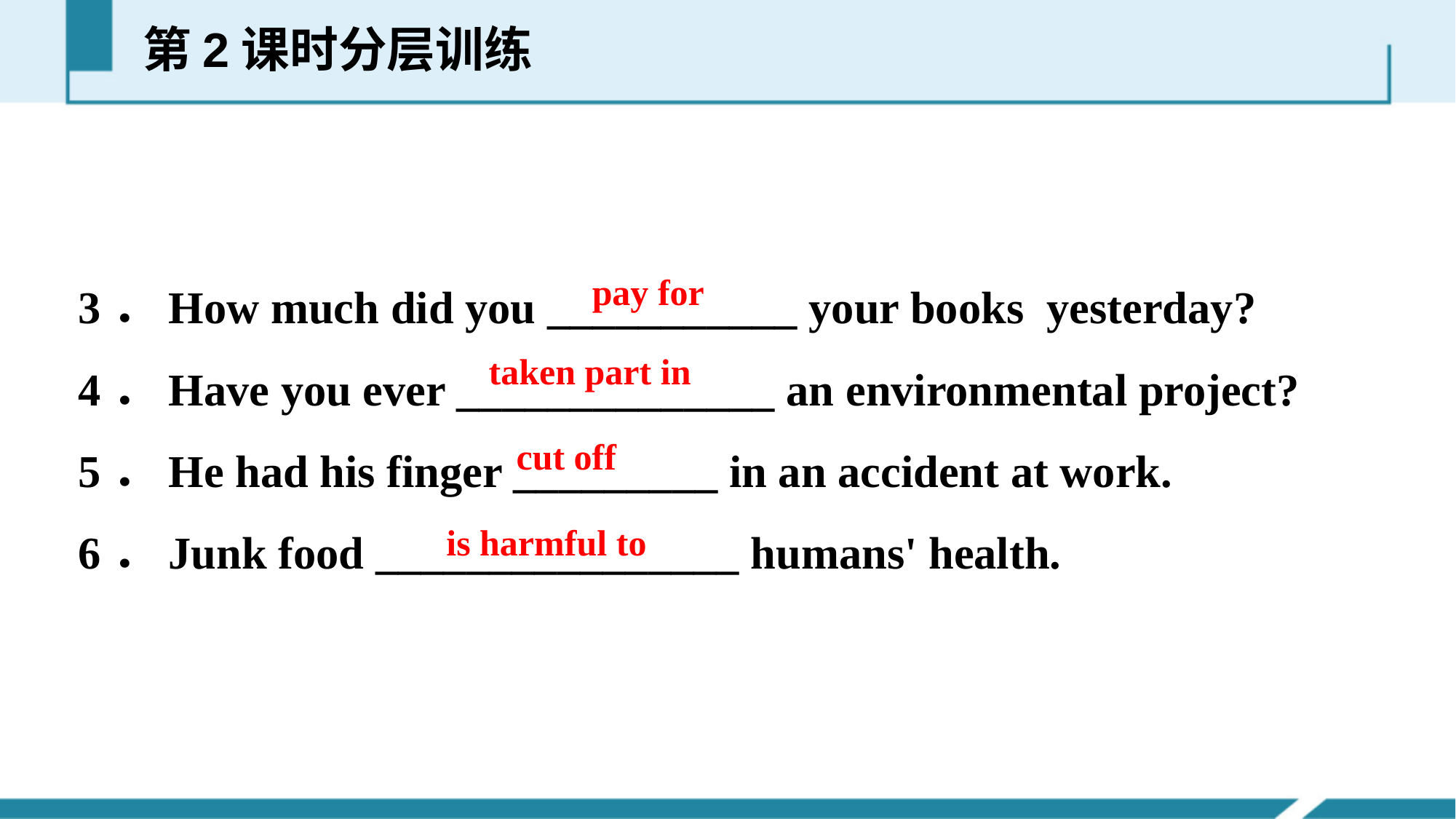

第2课时分层训练
3．How much did you ___________ your books  yesterday?
4．Have you ever ______________ an environmental project?
5．He had his finger _________ in an accident at work.
6．Junk food ________________ humans' health.
pay for
taken part in
cut off
is harmful to